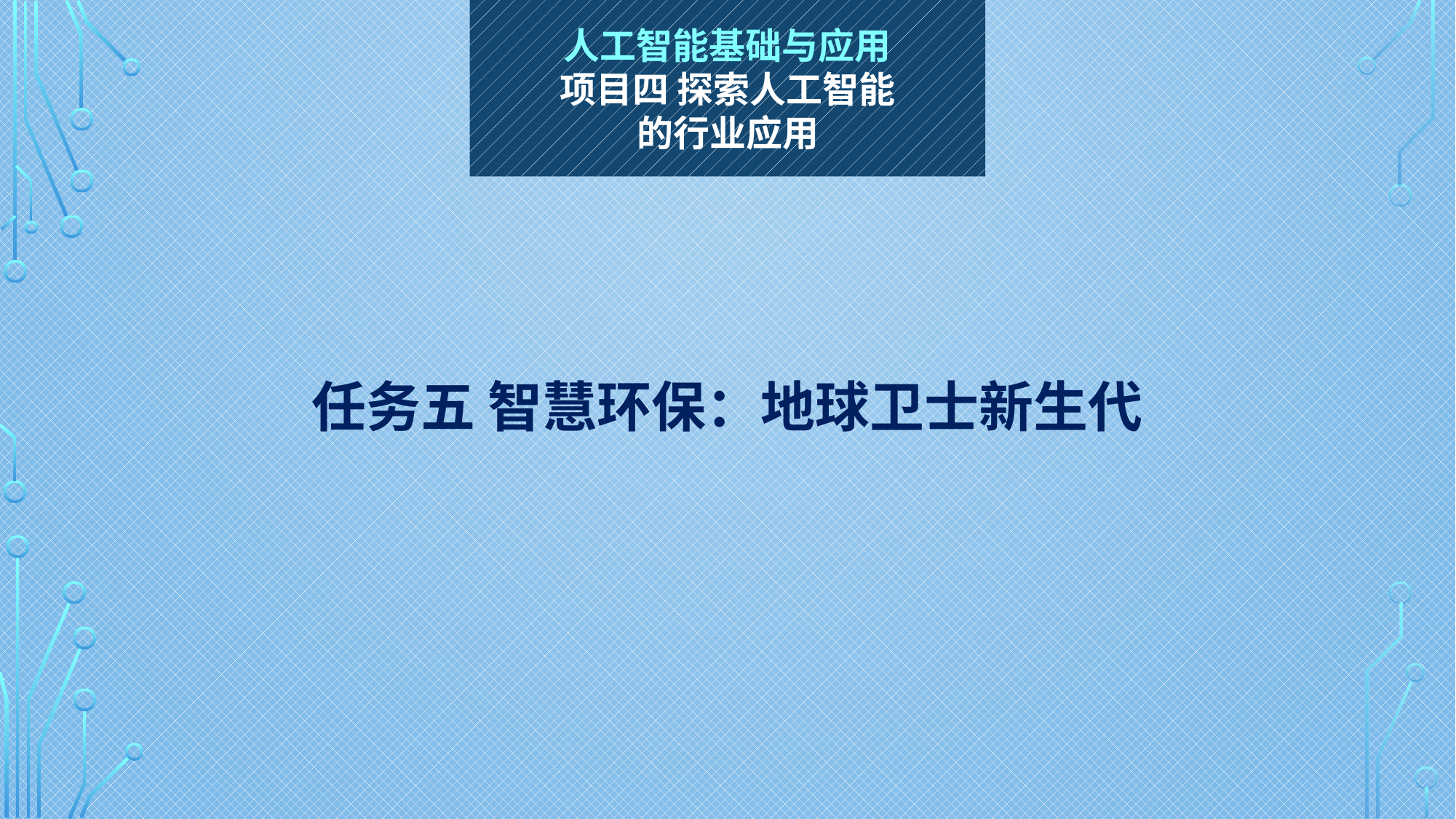

人工智能基础与应用
项目四 探索人工智能
的行业应用
# 任务五 智慧环保：地球卫士新生代